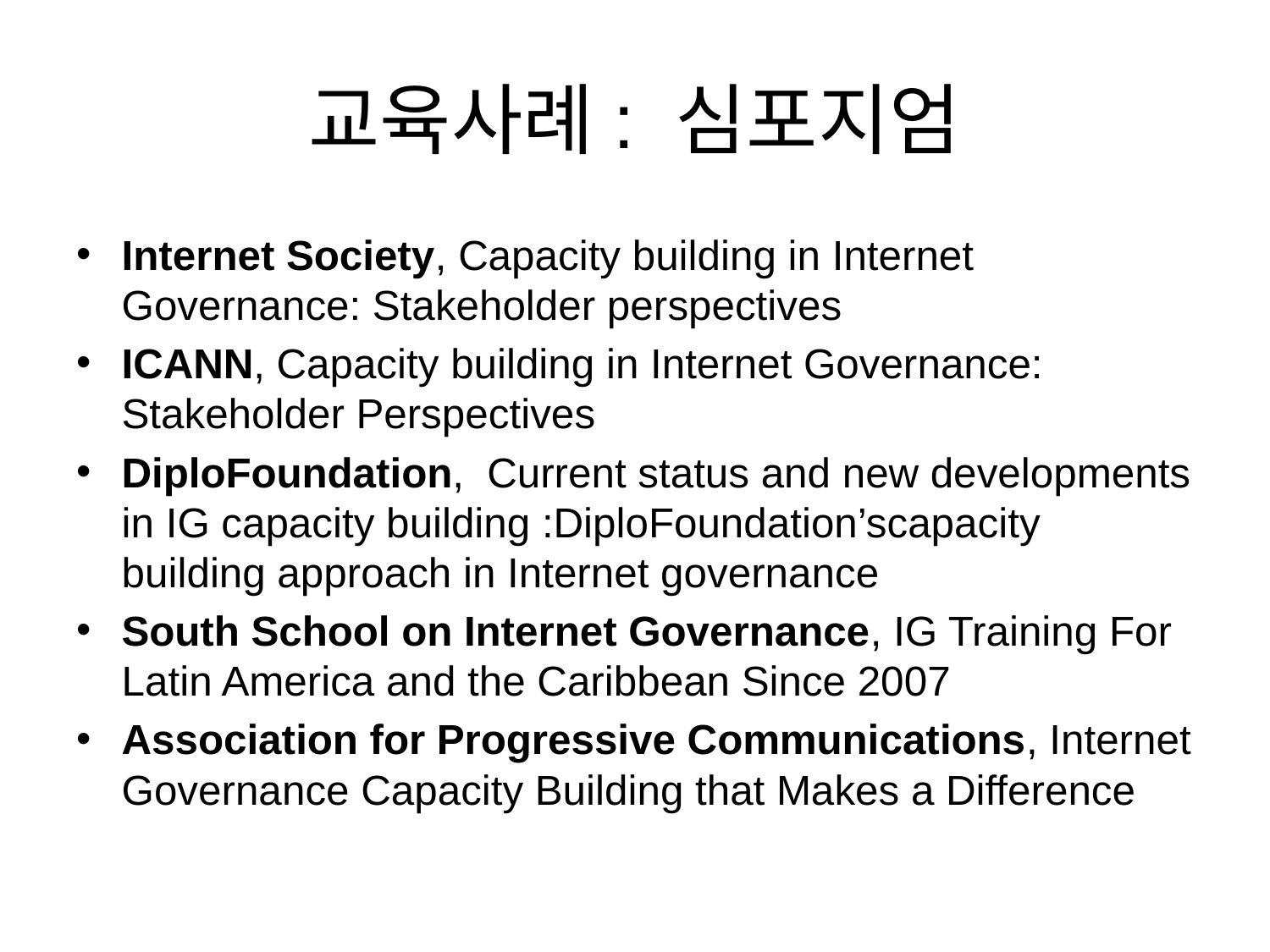

# 교육사례: 심포지엄
Internet Society, Capacity building in Internet Governance: Stakeholder perspectives
ICANN, Capacity building in Internet Governance: Stakeholder Perspectives
DiploFoundation,  Current status and new developments in IG capacity building :DiploFoundation’scapacity building approach in Internet governance
South School on Internet Governance, IG Training For Latin America and the Caribbean Since 2007
Association for Progressive Communications, Internet Governance Capacity Building that Makes a Difference